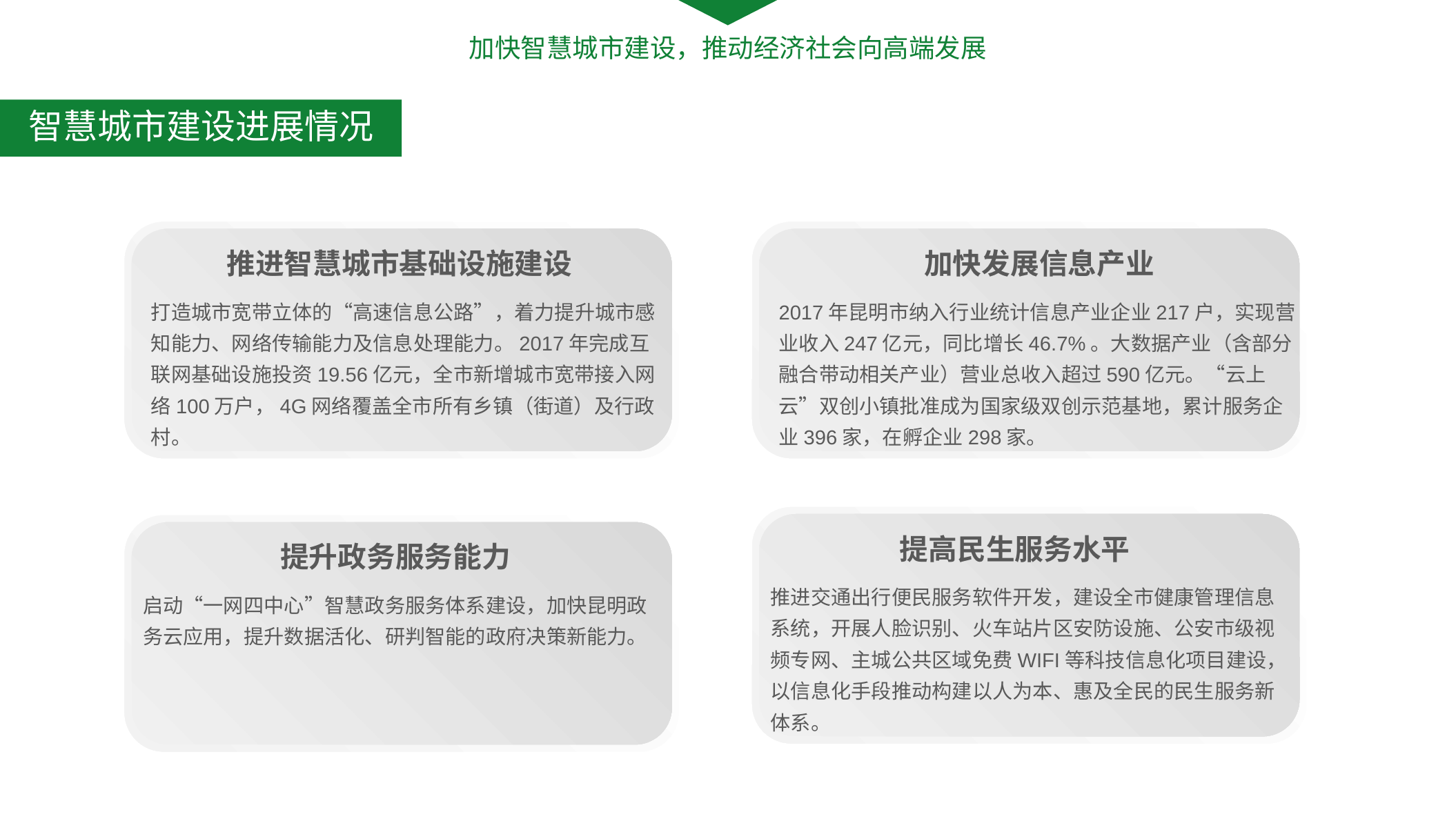

加快智慧城市建设，推动经济社会向高端发展

智慧城市建设进展情况

推进智慧城市基础设施建设
加快发展信息产业
打造城市宽带立体的“高速信息公路”，着力提升城市感知能力、网络传输能力及信息处理能力。2017年完成互联网基础设施投资19.56亿元，全市新增城市宽带接入网络100万户，4G网络覆盖全市所有乡镇（街道）及行政村。
2017年昆明市纳入行业统计信息产业企业217户，实现营业收入247亿元，同比增长46.7%。大数据产业（含部分融合带动相关产业）营业总收入超过590亿元。“云上云”双创小镇批准成为国家级双创示范基地，累计服务企业396家，在孵企业298家。

提高民生服务水平
提升政务服务能力
推进交通出行便民服务软件开发，建设全市健康管理信息系统，开展人脸识别、火车站片区安防设施、公安市级视频专网、主城公共区域免费WIFI等科技信息化项目建设，以信息化手段推动构建以人为本、惠及全民的民生服务新体系。
启动“一网四中心”智慧政务服务体系建设，加快昆明政务云应用，提升数据活化、研判智能的政府决策新能力。